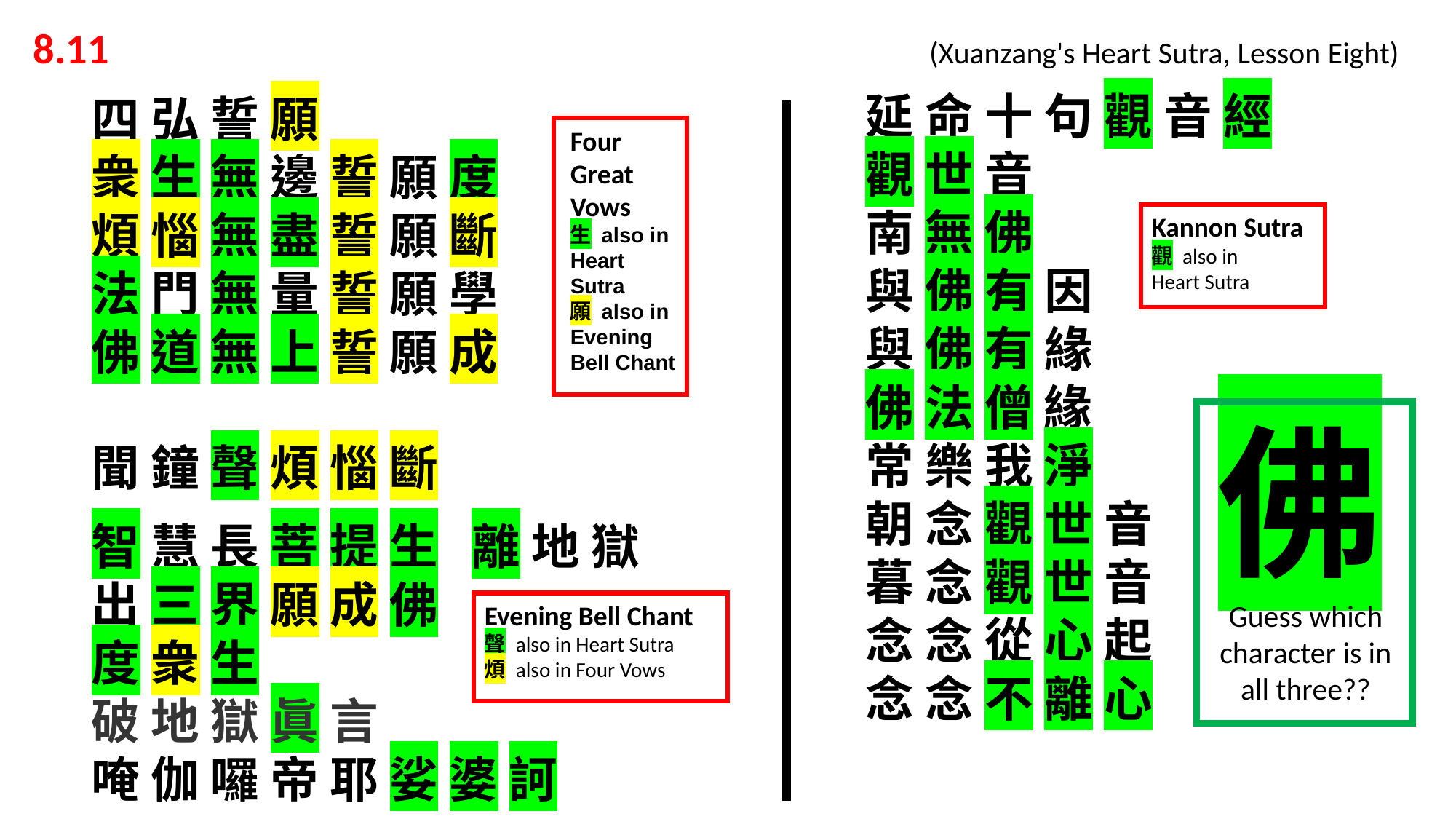

8.11  			  			                         (Xuanzang's Heart Sutra, Lesson Eight)
延 命 十 句 觀 音 經
觀 世 音
南 無 佛
與 佛 有 因
與 佛 有 緣
佛 法 僧 緣
常 樂 我 淨
朝 念 觀 世 音
暮 念 觀 世 音
念 念 從 心 起
念 念 不 離 心
四 弘 誓 願
衆 生 無 邊 誓 願 度
煩 惱 無 盡 誓 願 斷
法 門 無 量 誓 願 學
佛 道 無 上 誓 願 成

聞 鐘 聲 煩 惱 斷

智 慧 長 菩 提 生   離 地 獄
出 三 界 願 成 佛
度 衆 生
破 地 獄 眞 言
唵 伽 囉 帝 耶 娑 婆 訶

Four
Great
Vows
生 also in Heart Sutra
願 also in Evening Bell Chant

Kannon Sutra
觀 also in
Heart Sutra
佛
Guess which character is in all three??

Evening Bell Chant
聲 also in Heart Sutra
煩 also in Four Vows